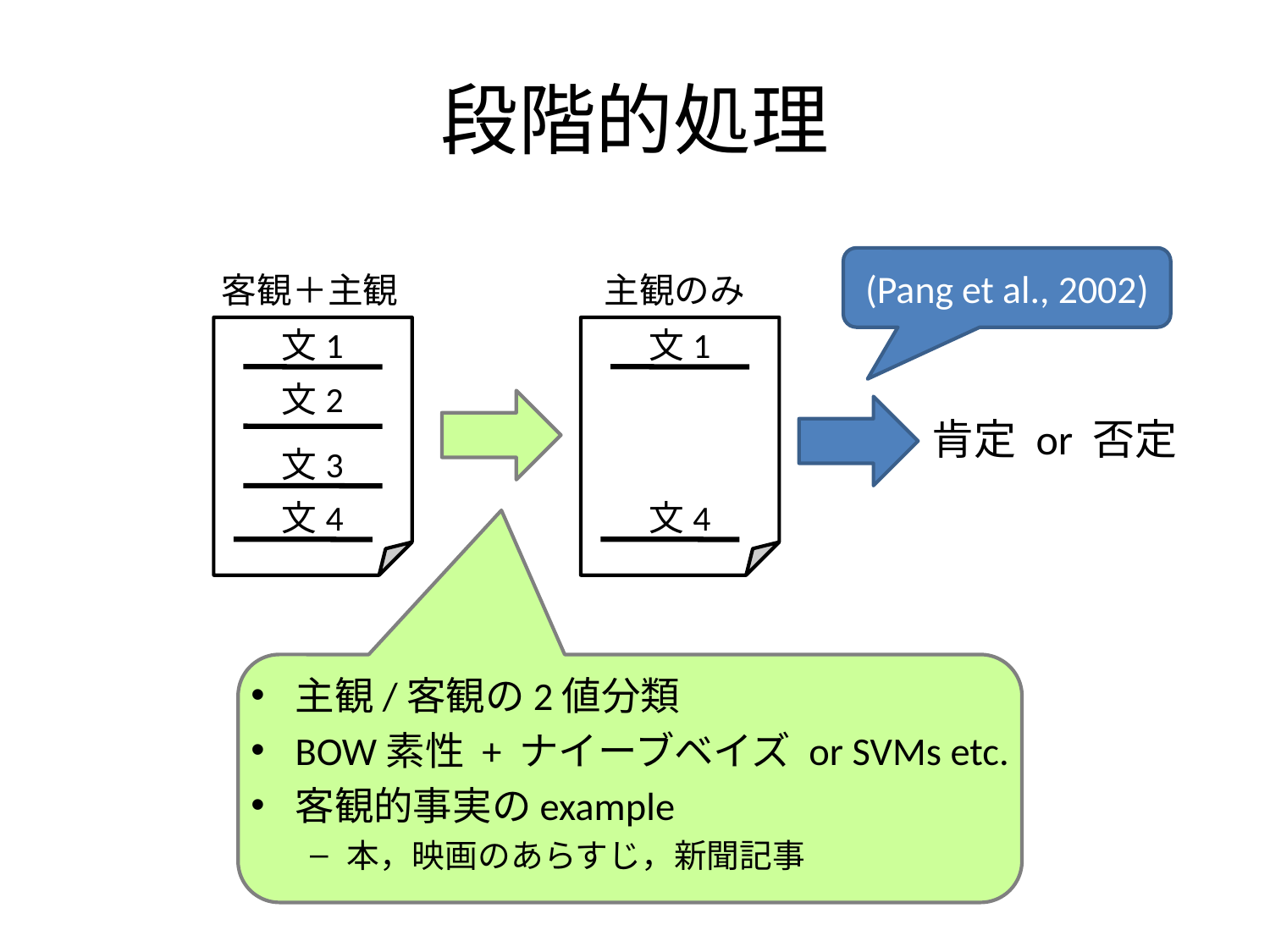

# 段階的処理
(Pang et al., 2002)
客観＋主観
主観のみ
文1
文1

文2

肯定 or 否定
文3
文4
文4

主観/客観の2値分類
BOW素性 + ナイーブベイズ or SVMs etc.
客観的事実のexample
本，映画のあらすじ，新聞記事